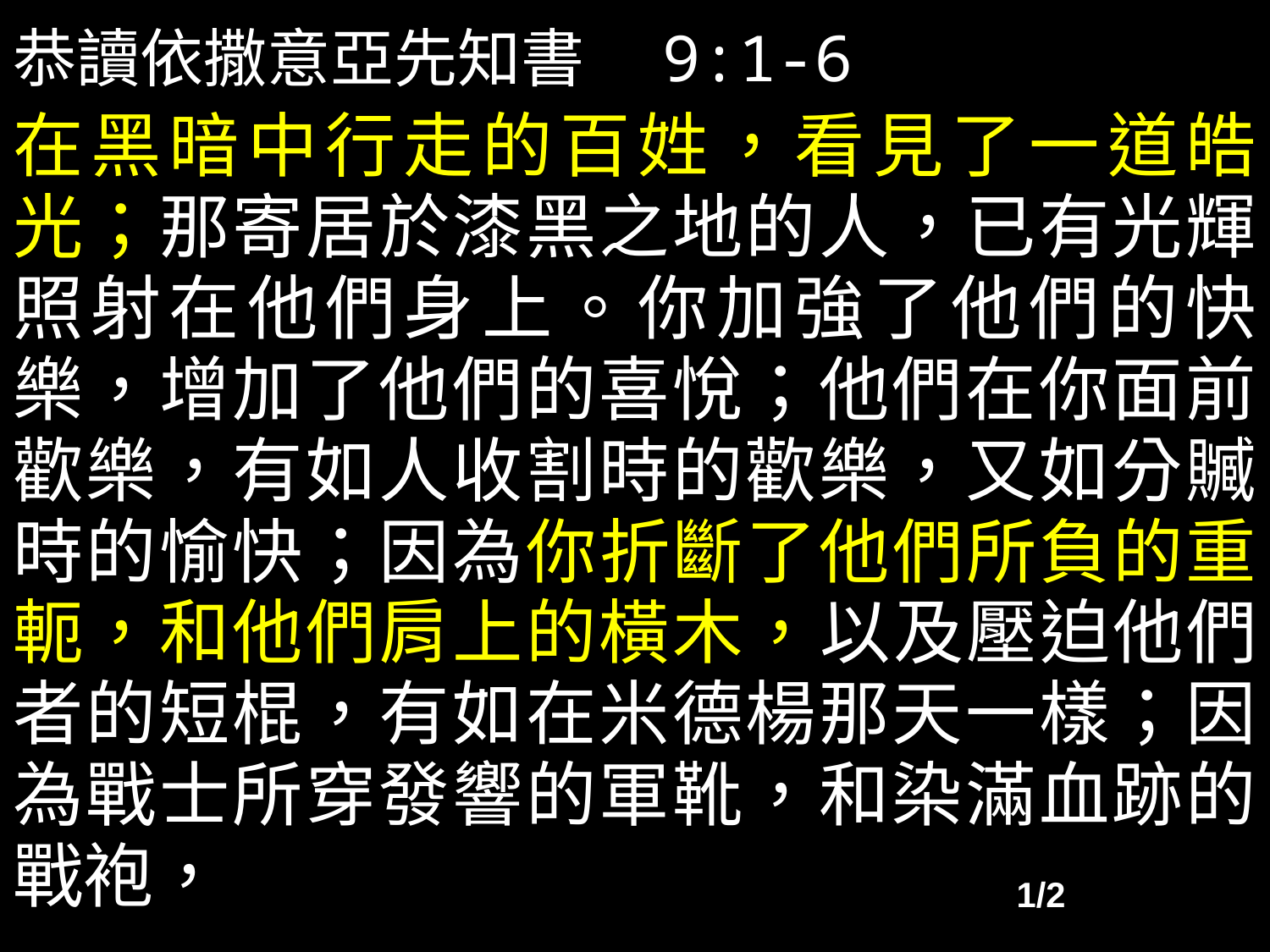

恭讀依撒意亞先知書　9:1-6
在黑暗中行走的百姓，看見了一道皓光；那寄居於漆黑之地的人，已有光輝照射在他們身上。你加強了他們的快樂，增加了他們的喜悅；他們在你面前歡樂，有如人收割時的歡樂，又如分贓時的愉快；因為你折斷了他們所負的重軛，和他們肩上的橫木，以及壓迫他們者的短棍，有如在米德楊那天一樣；因為戰士所穿發響的軍靴，和染滿血跡的戰袍，
1/2